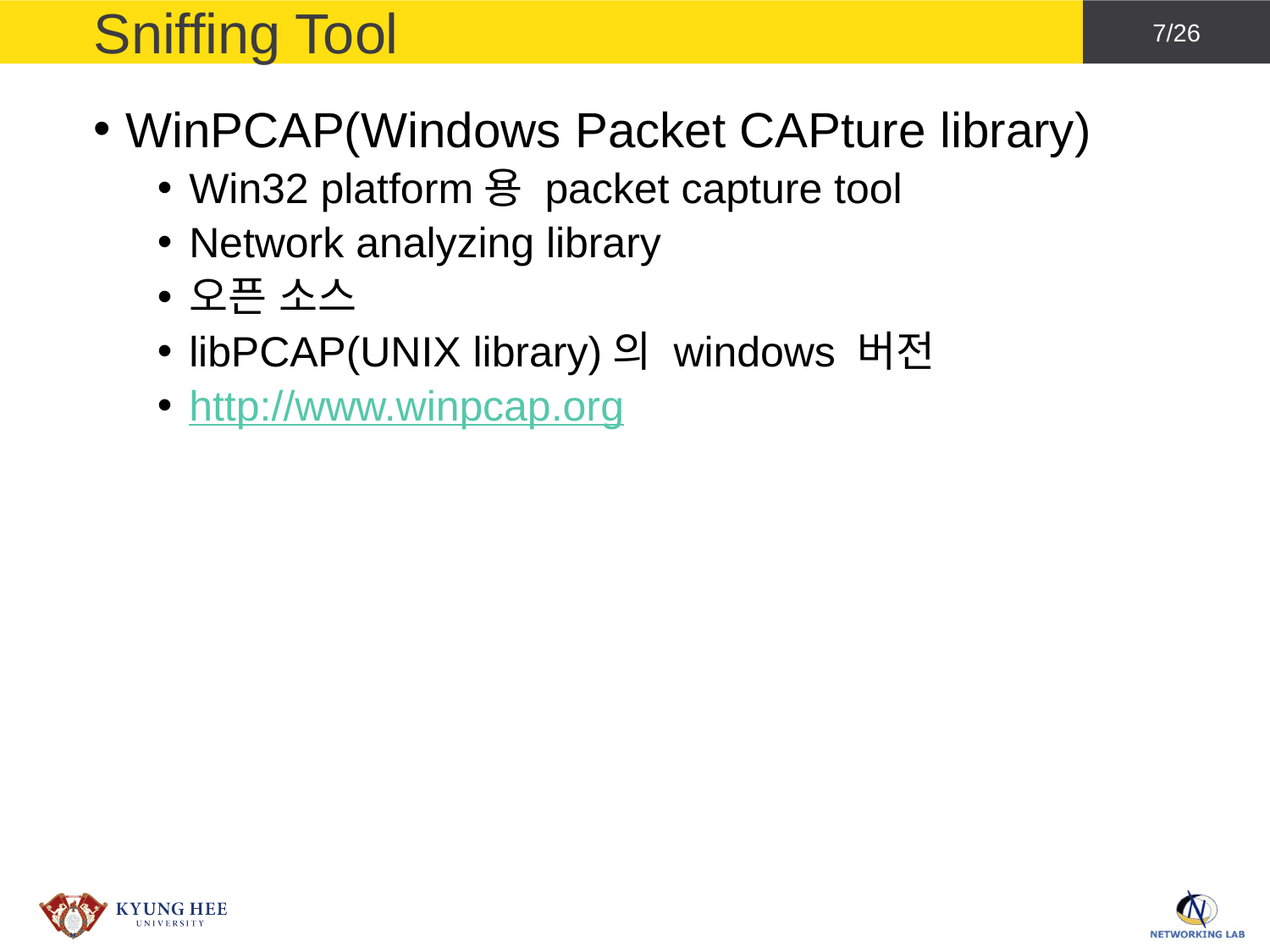

# Sniffing Tool
WinPCAP(Windows Packet CAPture library)
Win32 platform용 packet capture tool
Network analyzing library
오픈 소스
libPCAP(UNIX library)의 windows 버전
http://www.winpcap.org